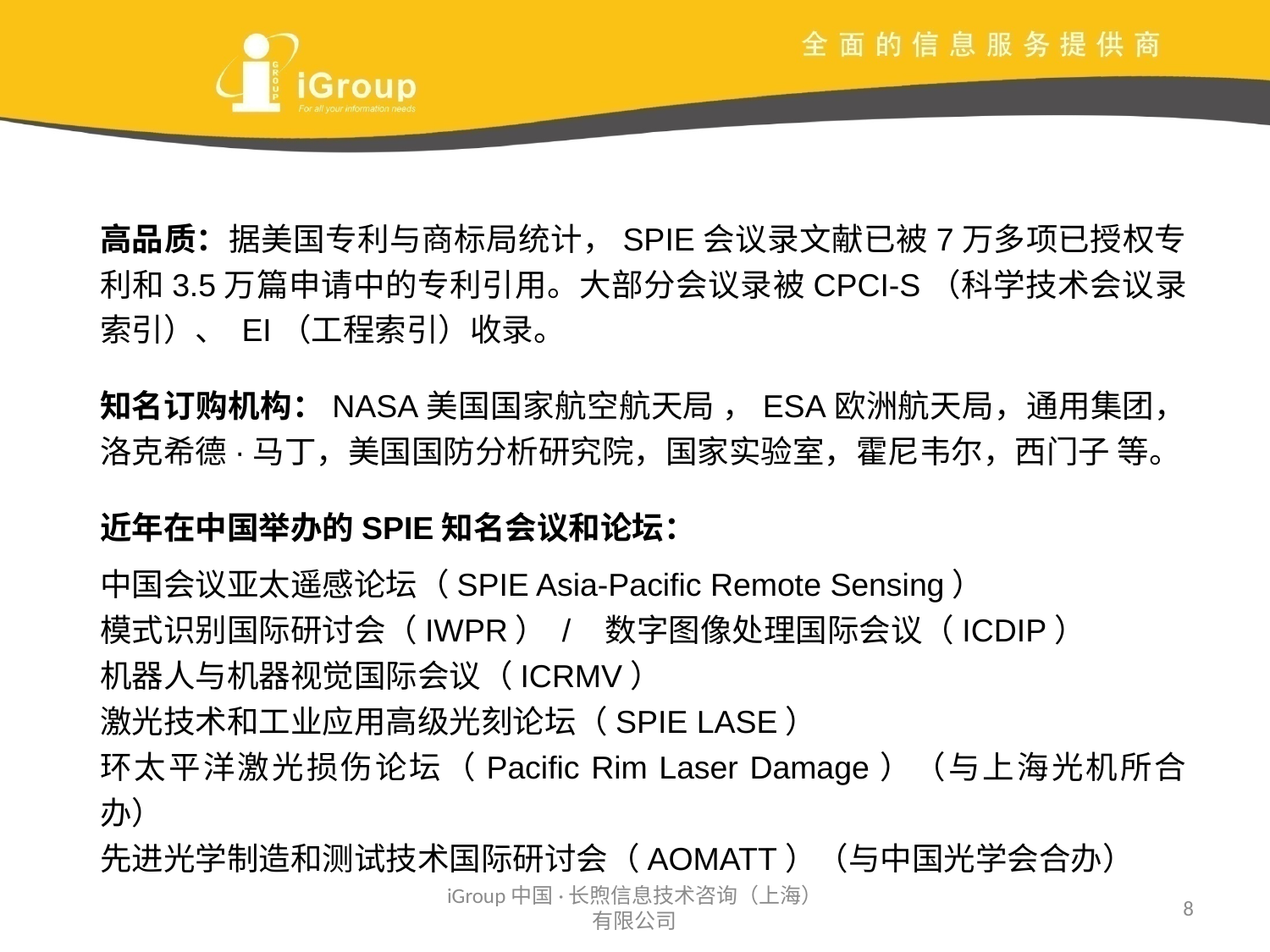

高品质：据美国专利与商标局统计，SPIE会议录文献已被7万多项已授权专利和3.5万篇申请中的专利引用。大部分会议录被CPCI-S（科学技术会议录索引）、 EI（工程索引）收录。

知名订购机构：NASA美国国家航空航天局 ，ESA欧洲航天局，通用集团，洛克希德·马丁，美国国防分析研究院，国家实验室，霍尼韦尔，西门子 等。

近年在中国举办的SPIE知名会议和论坛：
中国会议亚太遥感论坛（SPIE Asia-Pacific Remote Sensing）
模式识别国际研讨会（IWPR） /   数字图像处理国际会议（ICDIP）
机器人与机器视觉国际会议（ICRMV）
激光技术和工业应用高级光刻论坛（SPIE LASE）
环太平洋激光损伤论坛（Pacific Rim Laser Damage）（与上海光机所合办）
先进光学制造和测试技术国际研讨会（AOMATT）（与中国光学会合办）

iGroup中国·长煦信息技术咨询（上海）有限公司
8